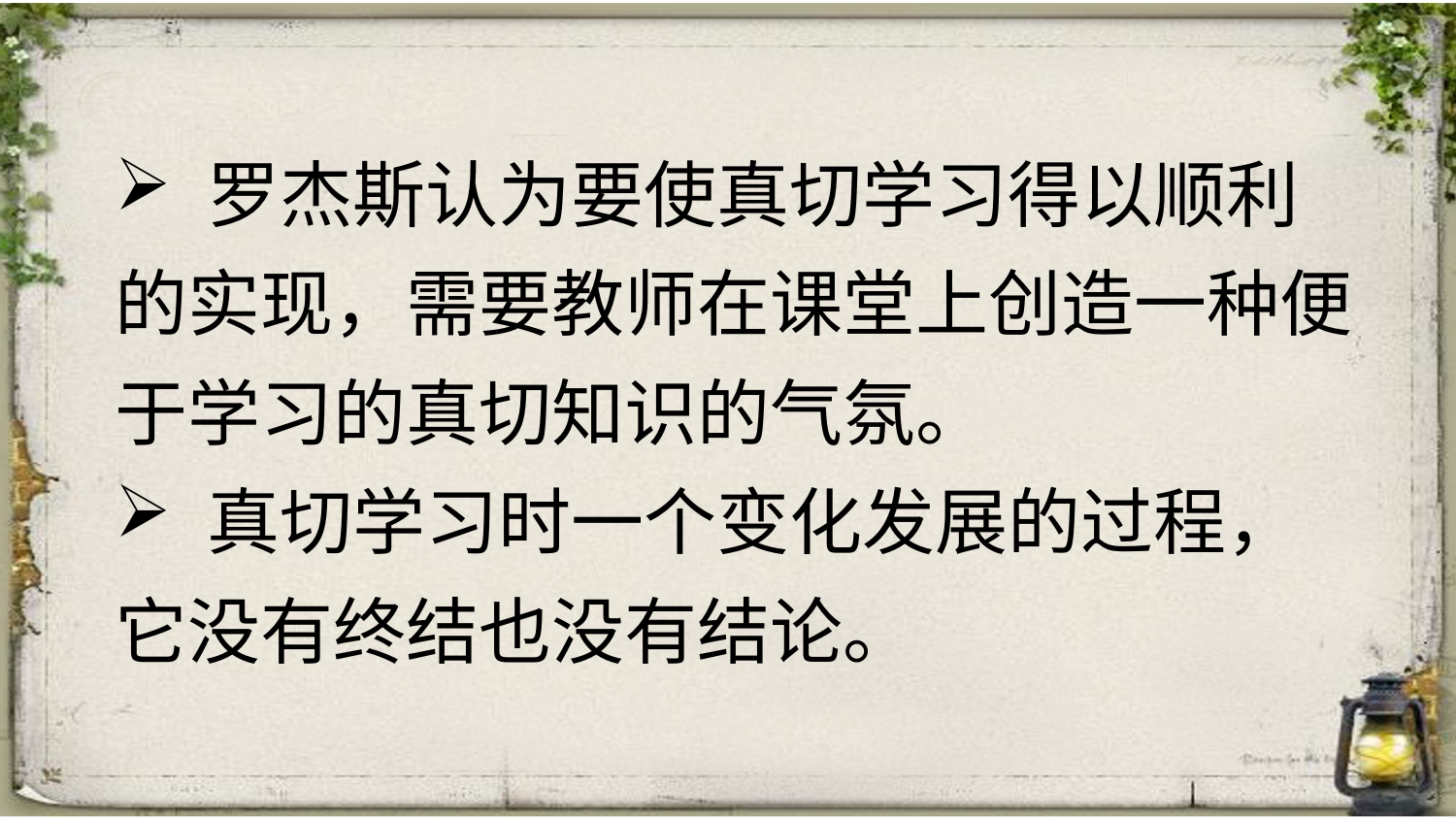

罗杰斯认为要使真切学习得以顺利的实现，需要教师在课堂上创造一种便于学习的真切知识的气氛。
 真切学习时一个变化发展的过程，它没有终结也没有结论。